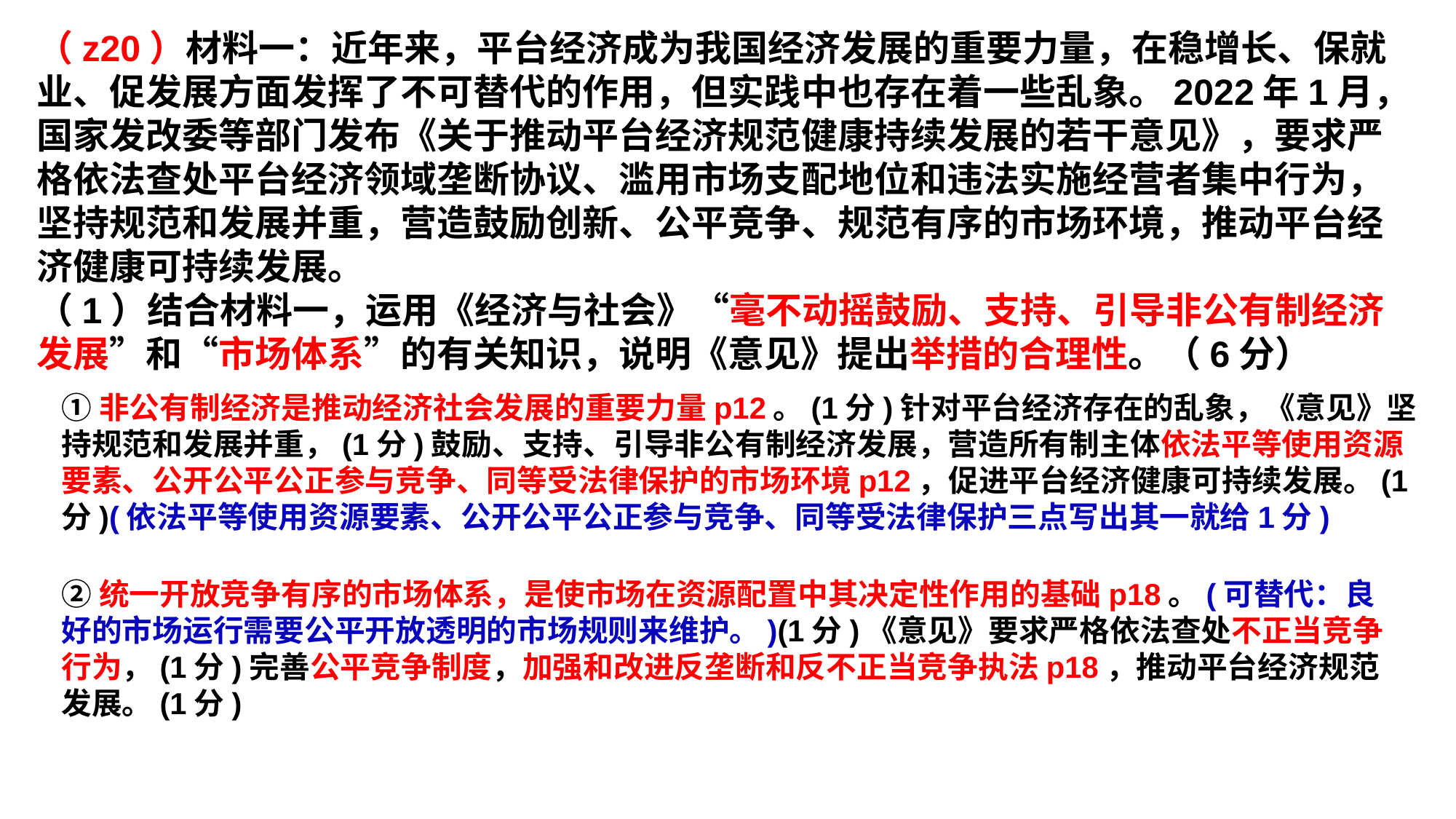

（z20）材料一：近年来，平台经济成为我国经济发展的重要力量，在稳增长、保就业、促发展方面发挥了不可替代的作用，但实践中也存在着一些乱象。2022年1月，国家发改委等部门发布《关于推动平台经济规范健康持续发展的若干意见》，要求严格依法查处平台经济领域垄断协议、滥用市场支配地位和违法实施经营者集中行为，坚持规范和发展并重，营造鼓励创新、公平竞争、规范有序的市场环境，推动平台经济健康可持续发展。
（1）结合材料一，运用《经济与社会》“毫不动摇鼓励、支持、引导非公有制经济发展”和“市场体系”的有关知识，说明《意见》提出举措的合理性。（6分）
①非公有制经济是推动经济社会发展的重要力量p12。(1分)针对平台经济存在的乱象，《意见》坚持规范和发展并重，(1分)鼓励、支持、引导非公有制经济发展，营造所有制主体依法平等使用资源要素、公开公平公正参与竞争、同等受法律保护的市场环境p12，促进平台经济健康可持续发展。(1分)(依法平等使用资源要素、公开公平公正参与竞争、同等受法律保护三点写出其一就给1分)
②统一开放竞争有序的市场体系，是使市场在资源配置中其决定性作用的基础p18。(可替代：良好的市场运行需要公平开放透明的市场规则来维护。)(1分)《意见》要求严格依法查处不正当竞争行为，(1分)完善公平竞争制度，加强和改进反垄断和反不正当竞争执法p18，推动平台经济规范发展。(1分)